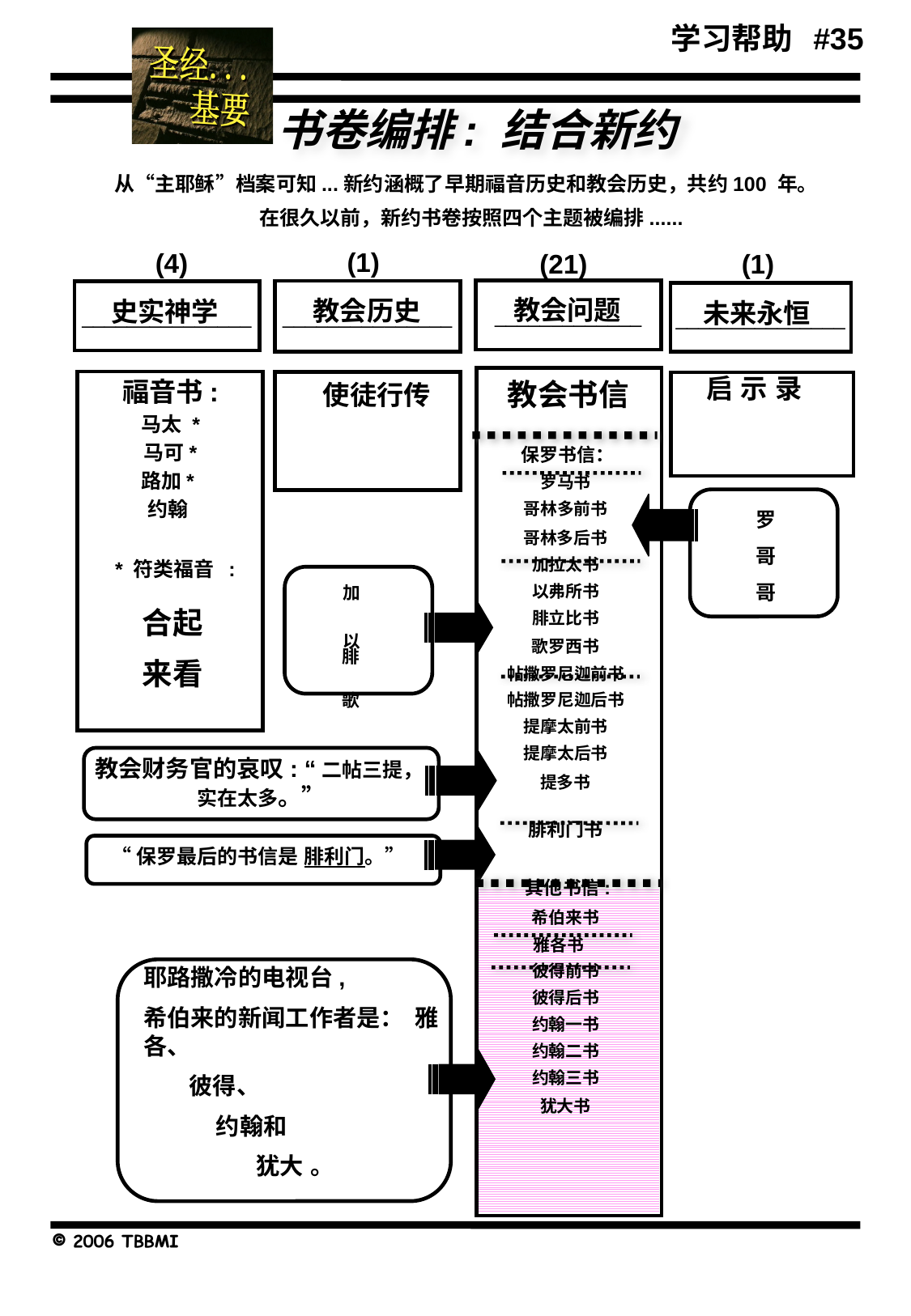

学习帮助  #35
书卷编排: 结合新约
从“主耶稣”档案可知...新约涵概了早期福音历史和教会历史，共约100 年。
 在很久以前，新约书卷按照四个主题被编排......
(1)
(4)
(21)
(1)
_____________
_______________
_______________
_______________
教会问题
教会历史
史实神学
未来永恒
启 示 录

福音书:
马太 *
马可*
路加*
约翰

 使徒行传
教会书信

保罗书信：
罗马书
哥林多前书
哥林多后书
加拉太书
以弗所书
腓立比书
歌罗西书
帖撒罗尼迦前书
帖撒罗尼迦后书
提摩太前书
提摩太后书
提多书

腓利门书

其他书信:
希伯来书
雅各书
彼得前书
彼得后书
约翰一书
约翰二书
约翰三书
犹大书

罗
哥
哥

* 符类福音  :
加
以

合起
来看

腓
歌

教会财务官的哀叹: “二帖三提，  实在太多。”

  “保罗最后的书信是 腓利门。”

耶路撒冷的电视台,
希伯来的新闻工作者是：  雅各、
      彼得、
          约翰和
                犹大 。